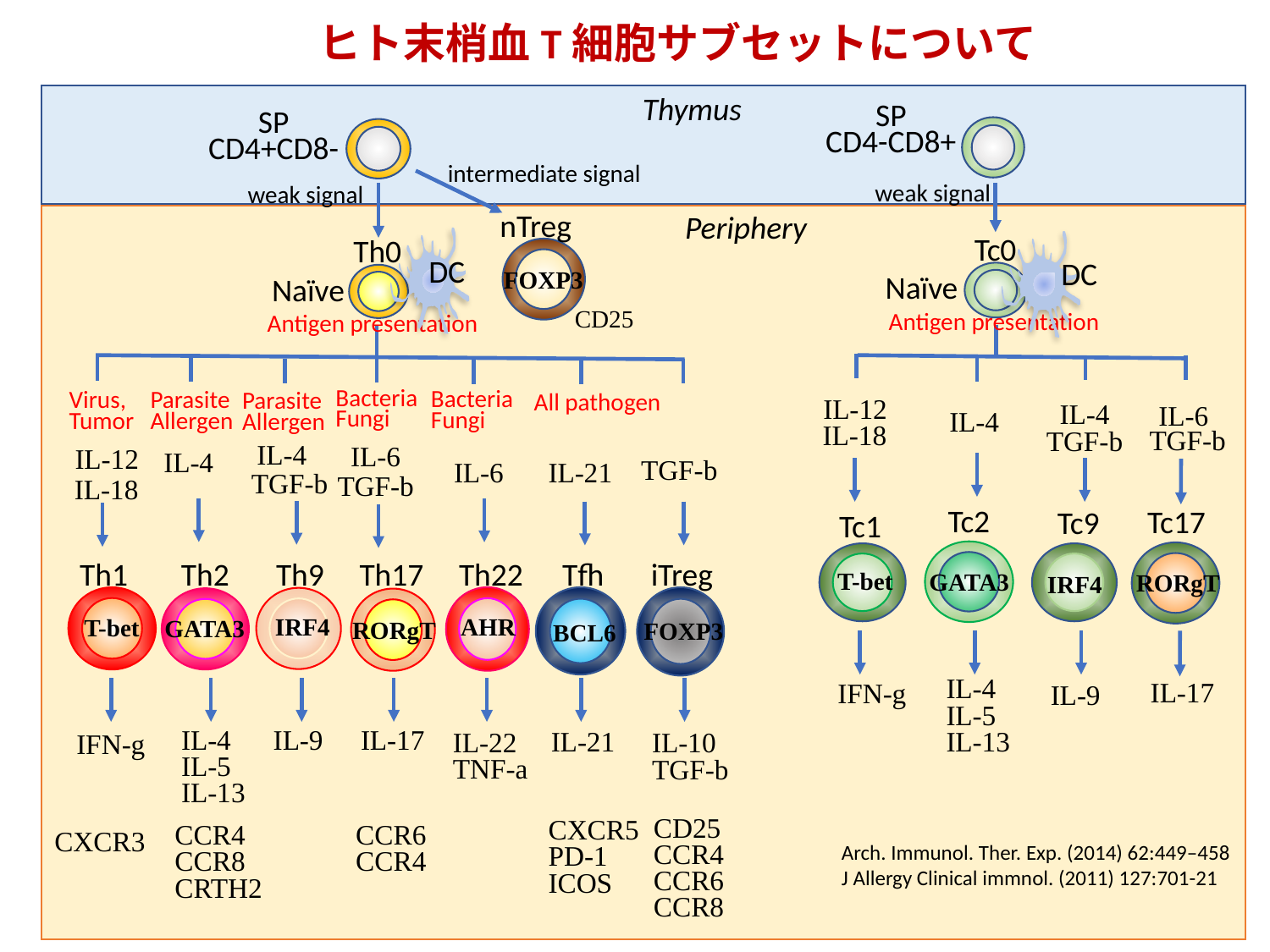

ヒト末梢血T細胞サブセットについて
Thymus

SP
CD4-CD8+
SP
CD4+CD8-

intermediate signal
weak signal
weak signal
nTreg
Periphery

Tc0
Th0

DC
DC
FOXP3
Naïve

Naïve

CD25
Antigen presentation
Antigen presentation
Bacteria
Fungi
IL-12
Bacteria
Fungi
Virus,
Tumor
Parasite
Allergen
Parasite
Allergen
All pathogen
IL-4
IL-6
IL-4
IL-18
TGF-b
TGF-b
IL-4
IL-6
IL-12
IL-4
TGF-b
IL-6
IL-21
TGF-b
TGF-b
IL-18
Tc2
Tc17
Tc9
Tc1

Th1
Th2
Th9
Th17
Th22
Tfh
iTreg
T-bet
GATA3
RORgT
IRF4

IRF4
T-bet
GATA3
RORgT
AHR
FOXP3
BCL6
IL-4
IL-5
IL-13
IL-17
IFN-g
IL-9
IL-17
IL-4
IL-5
IL-13
IL-9
IL-21
IL-22
TNF-a
IL-10
TGF-b
IFN-g
CD25
CCR4
CCR6
CCR8
CXCR5
PD-1
ICOS
CCR4
CCR8
CRTH2
CCR6
CCR4
CXCR3
Arch. Immunol. Ther. Exp. (2014) 62:449–458
J Allergy Clinical immnol. (2011) 127:701-21